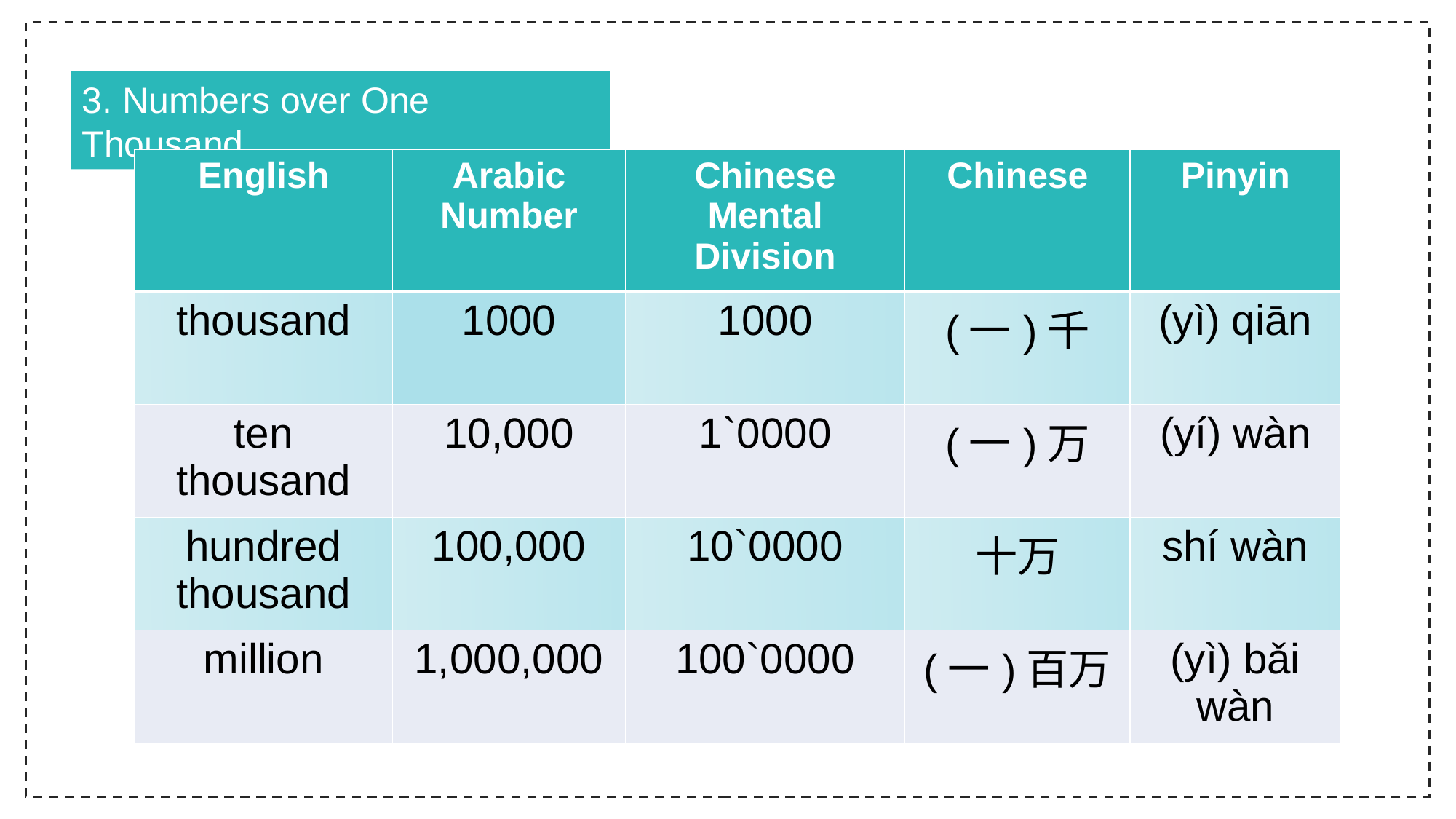

3. Numbers over One Thousand
| English | Arabic Number | Chinese Mental Division | Chinese | Pinyin |
| --- | --- | --- | --- | --- |
| thousand | 1000 | 1000 | (一)千 | (yì) qiān |
| ten thousand | 10,000 | 1`0000 | (一)万 | (yí) wàn |
| hundred thousand | 100,000 | 10`0000 | 十万 | shí wàn |
| million | 1,000,000 | 100`0000 | (一)百万 | (yì) bǎi wàn |